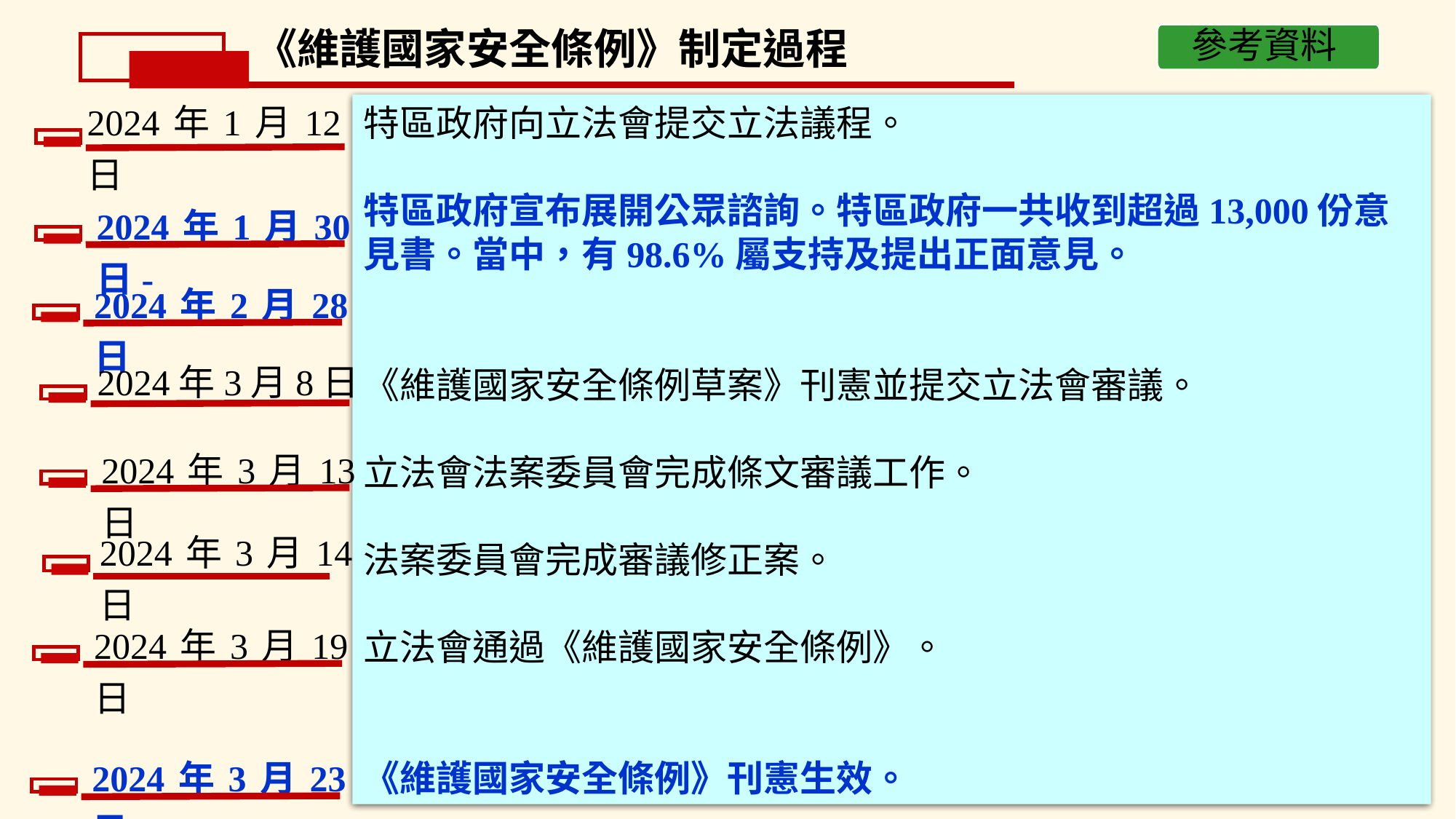

《維護國家安全條例》制定過程

參考資料
2024年1月12日

特區政府向立法會提交立法議程。

特區政府宣布展開公眾諮詢。特區政府一共收到超過13,000份意見書。當中，有98.6%屬支持及提出正面意見。

《維護國家安全條例草案》刊憲並提交立法會審議。

立法會法案委員會完成條文審議工作。

法案委員會完成審議修正案。

立法會通過《維護國家安全條例》。

《維護國家安全條例》刊憲生效。
2024年1月30日-

2024年2月28日

2024年3月8日

2024年3月13日

2024年3月14日

2024年3月19日

2024年3月23日